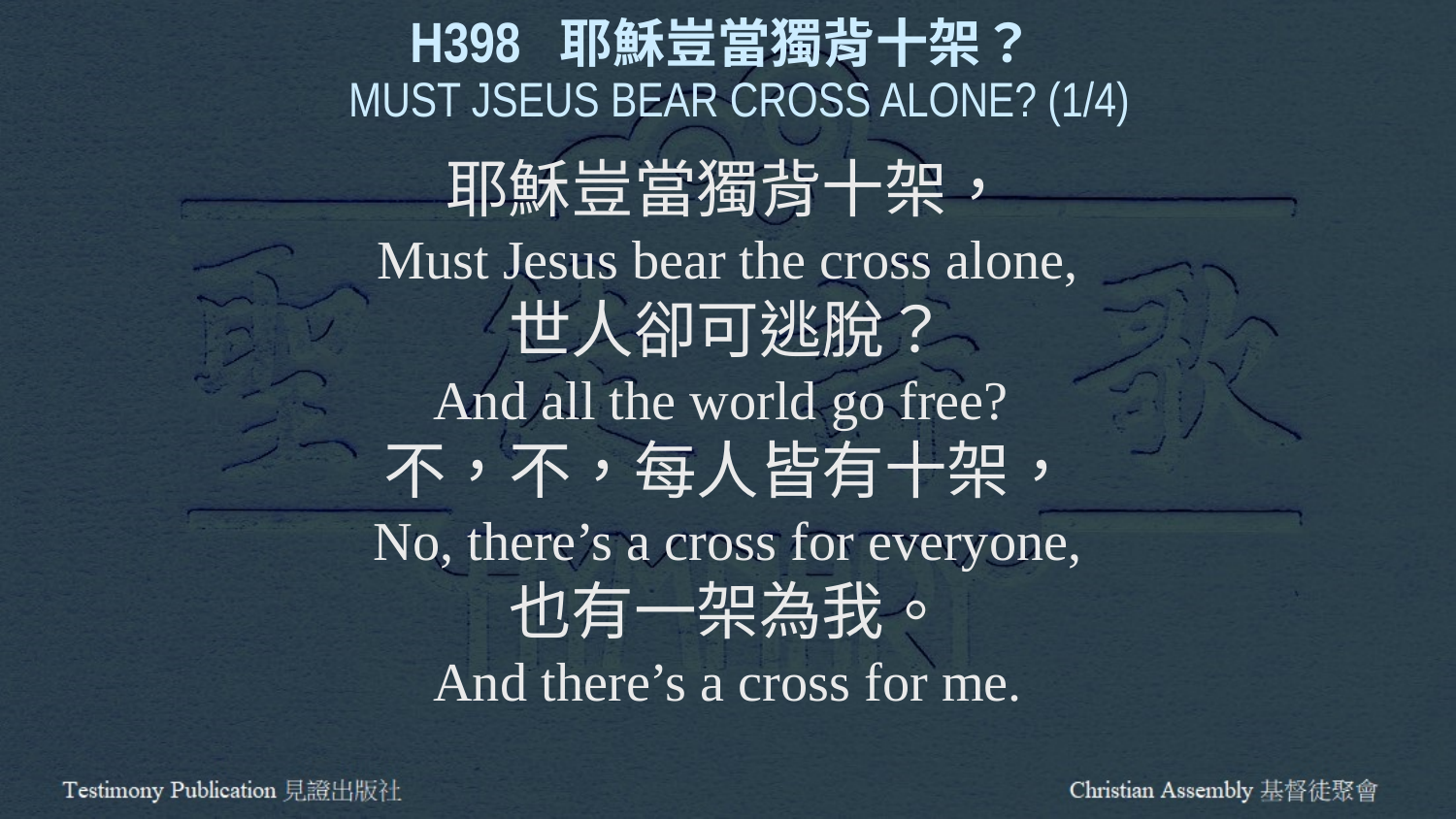

H398  耶穌豈當獨背十架？
 MUST JSEUS BEAR CROSS ALONE? (1/4)
耶穌豈當獨背十架，
Must Jesus bear the cross alone,
世人卻可逃脫？
And all the world go free?
不，不，每人皆有十架，
No, there’s a cross for everyone,
也有一架為我。
And there’s a cross for me.